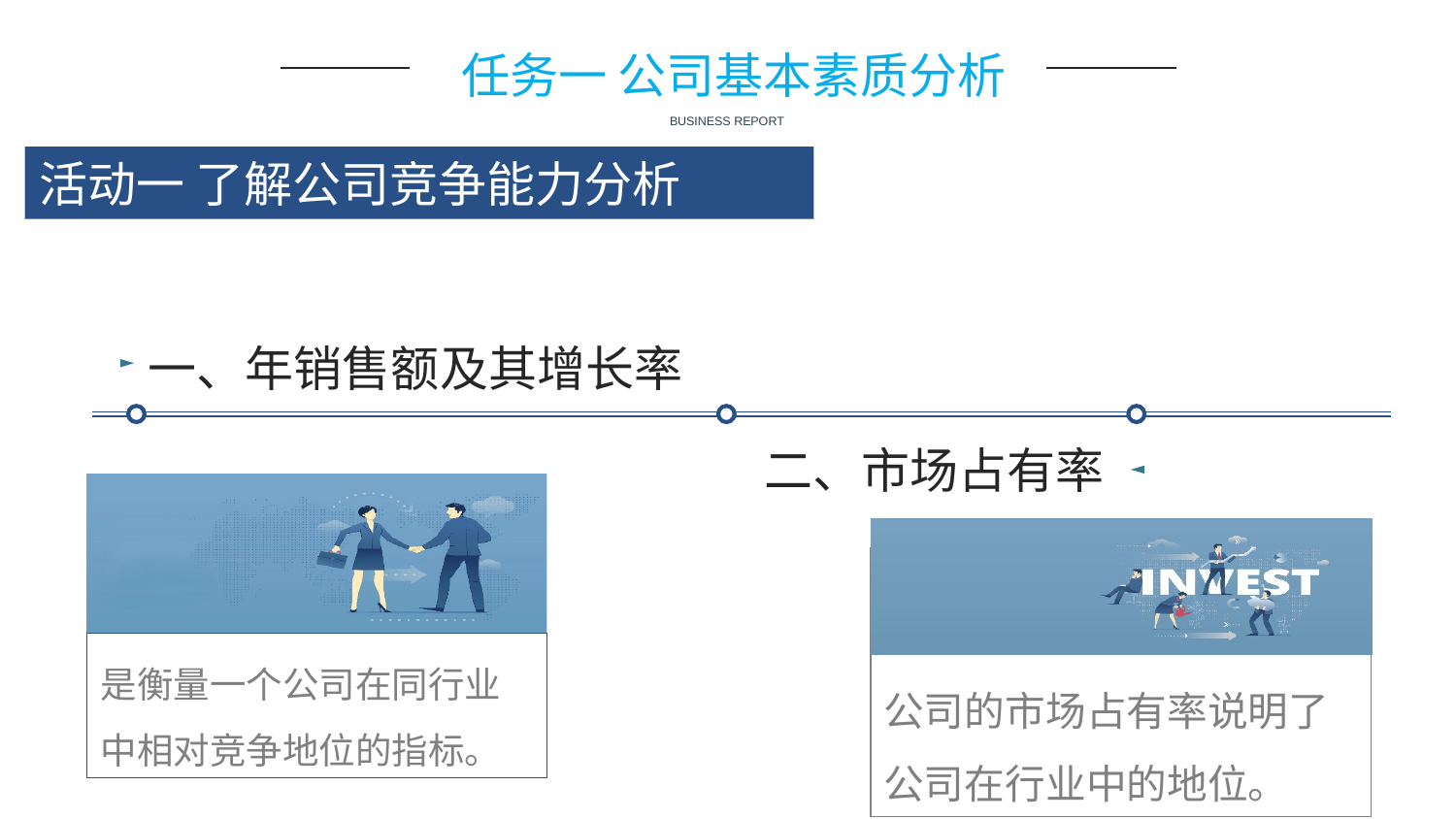

任务一 公司基本素质分析

BUSINESS REPORT
活动一 了解公司竞争能力分析
一、年销售额及其增长率

二、市场占有率

是衡量一个公司在同行业中相对竞争地位的指标。
公司的市场占有率说明了公司在行业中的地位。